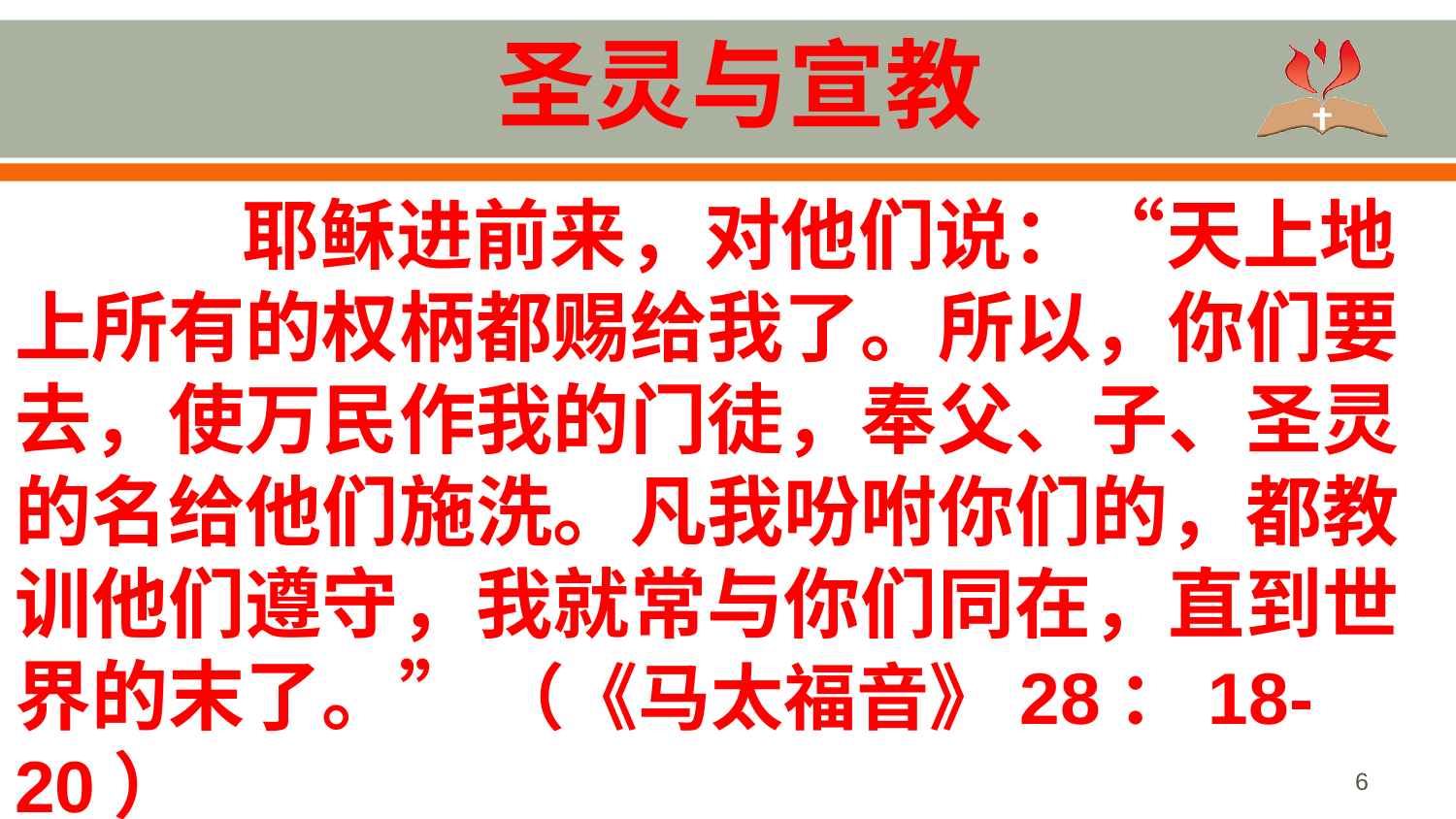

圣灵与宣教
            耶稣进前来，对他们说：“天上地上所有的权柄都赐给我了。所以，你们要去，使万民作我的门徒，奉父、子、圣灵的名给他们施洗。凡我吩咐你们的，都教训他们遵守，我就常与你们同在，直到世界的末了。” （《马太福音》28：18-20）

6